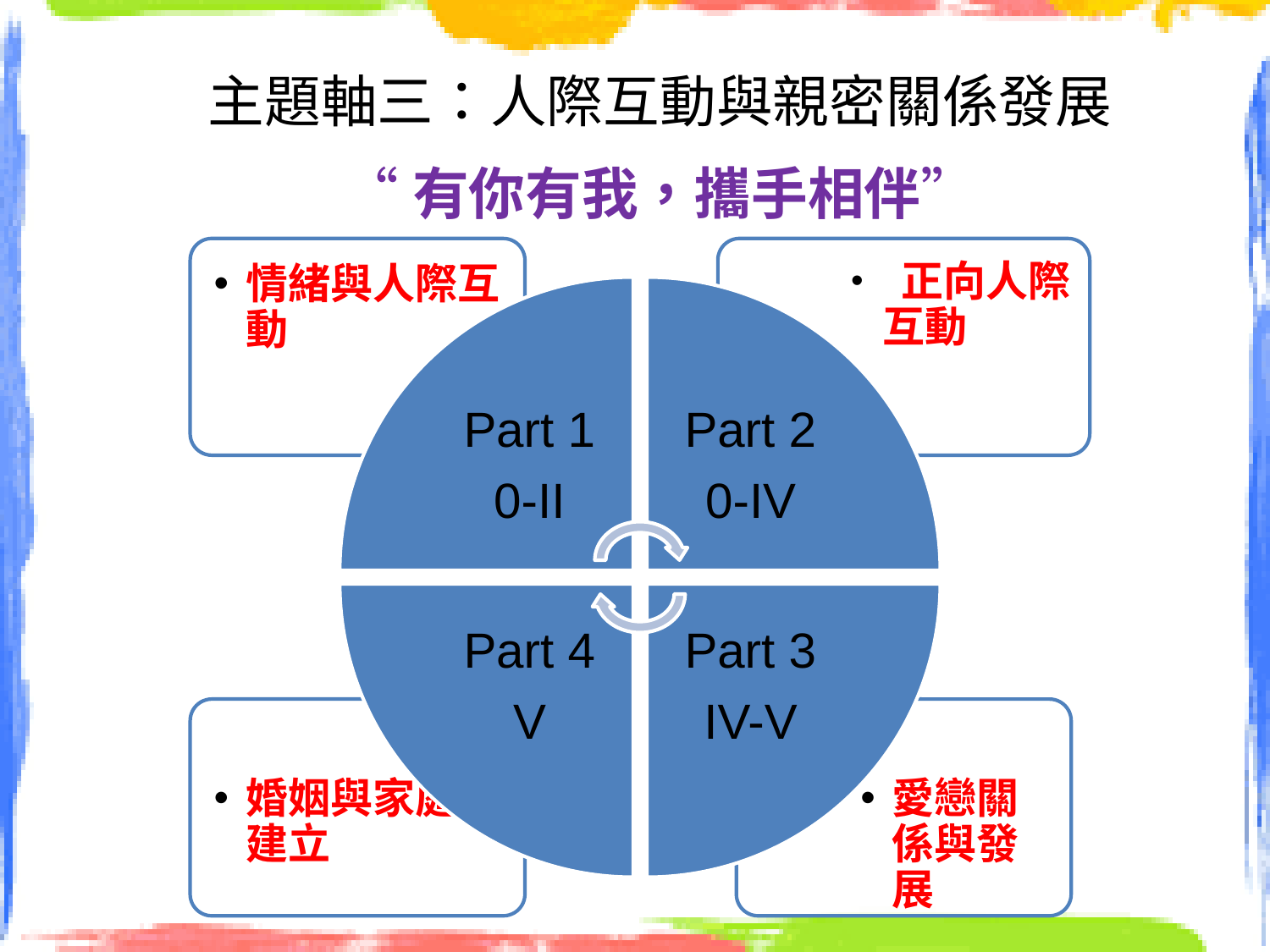

主題軸三：人際互動與親密關係發展
“有你有我，攜手相伴”
愛戀關係與發展
婚姻與家庭的建立
 正向人際互動
情緒與人際互動
Part 1
0-II
Part 2
0-IV
Part 3
IV-V
Part 4
V